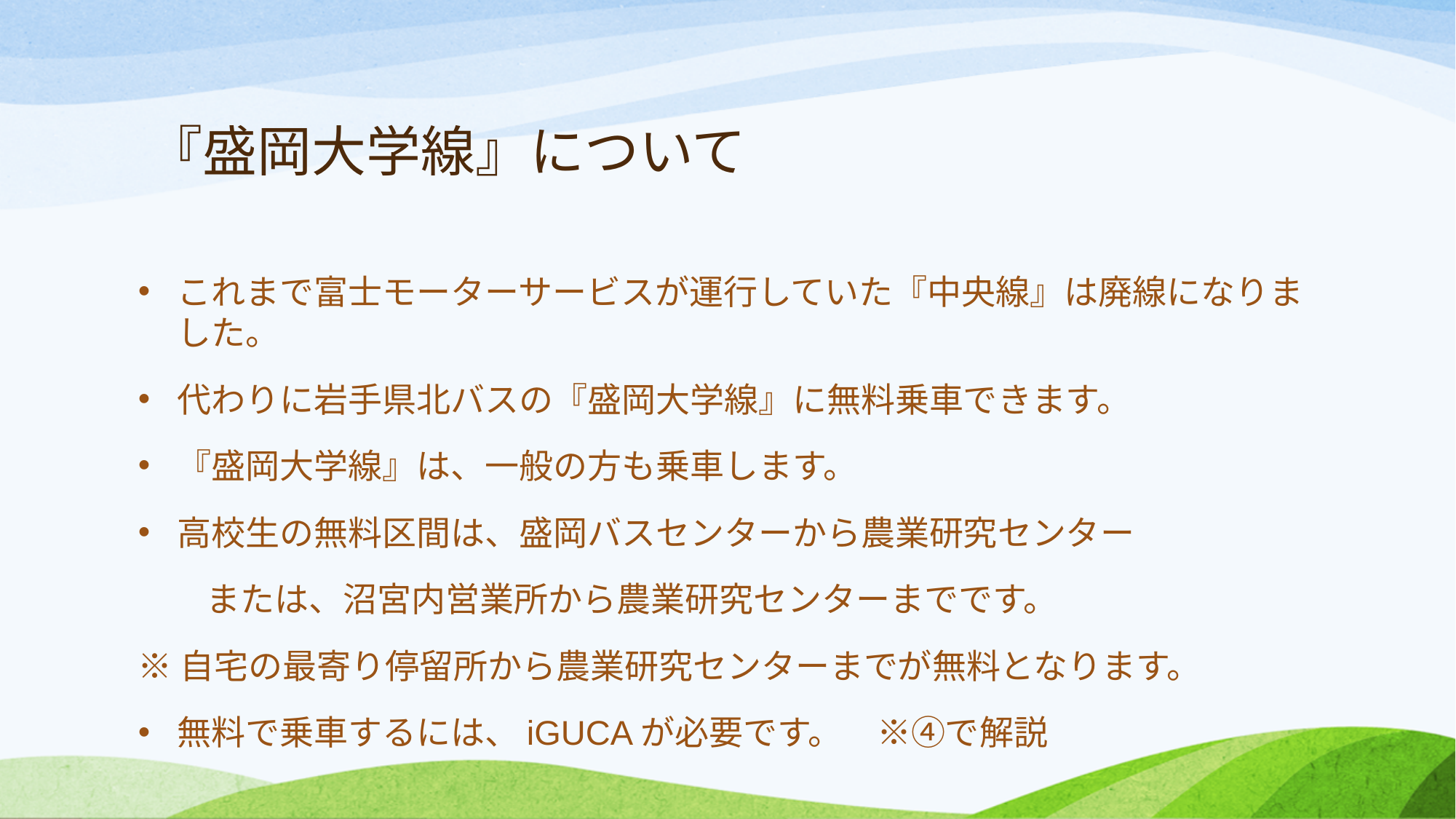

# 『盛岡大学線』について
これまで富士モーターサービスが運行していた『中央線』は廃線になりました。
代わりに岩手県北バスの『盛岡大学線』に無料乗車できます。
『盛岡大学線』は、一般の方も乗車します。
高校生の無料区間は、盛岡バスセンターから農業研究センター
　　または、沼宮内営業所から農業研究センターまでです。
※自宅の最寄り停留所から農業研究センターまでが無料となります。
無料で乗車するには、iGUCAが必要です。　※④で解説